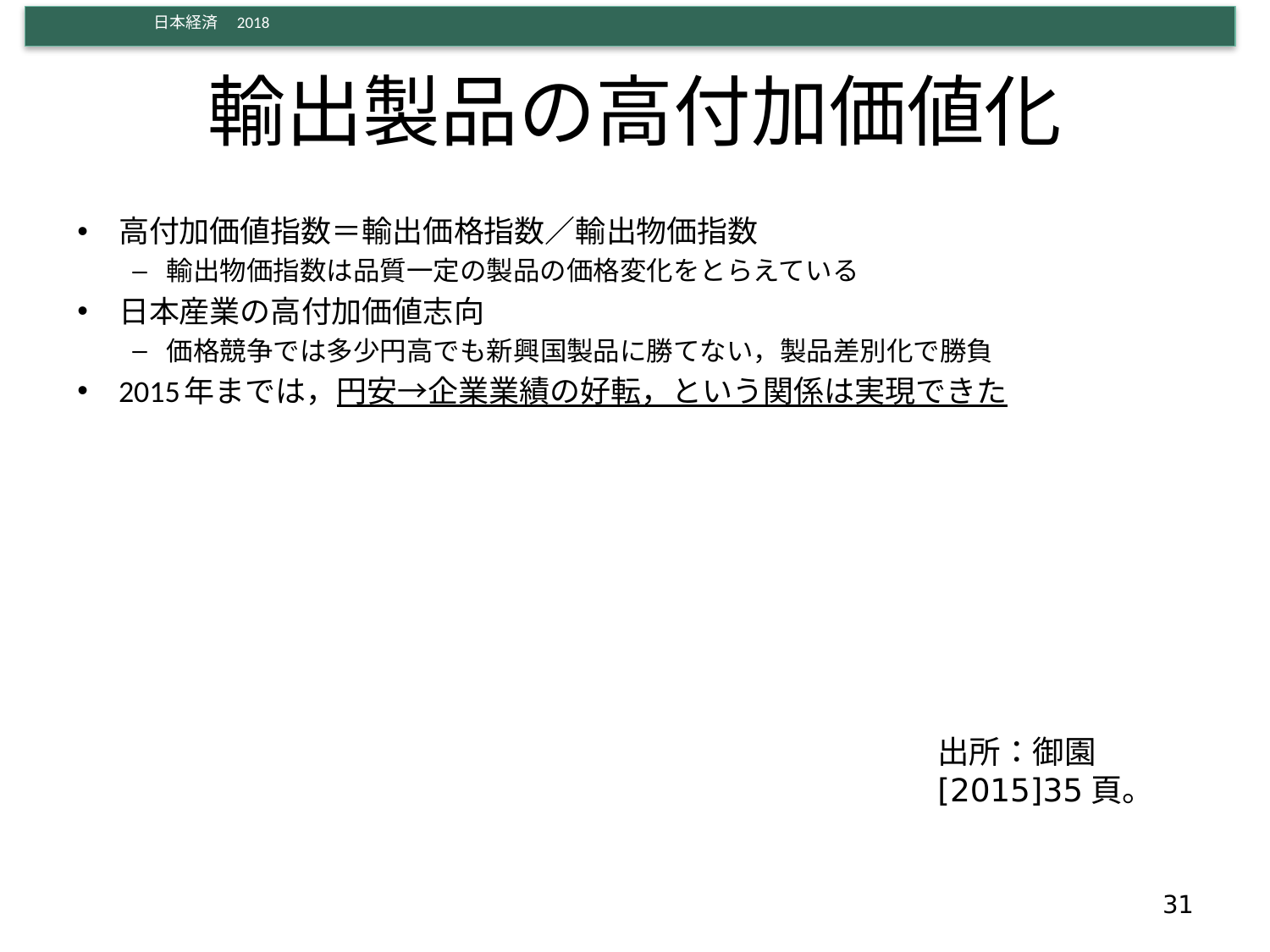

# 輸出製品の高付加価値化
高付加価値指数＝輸出価格指数／輸出物価指数
輸出物価指数は品質一定の製品の価格変化をとらえている
日本産業の高付加価値志向
価格競争では多少円高でも新興国製品に勝てない，製品差別化で勝負
2015年までは，円安→企業業績の好転，という関係は実現できた
出所：御園[2015]35頁。
31